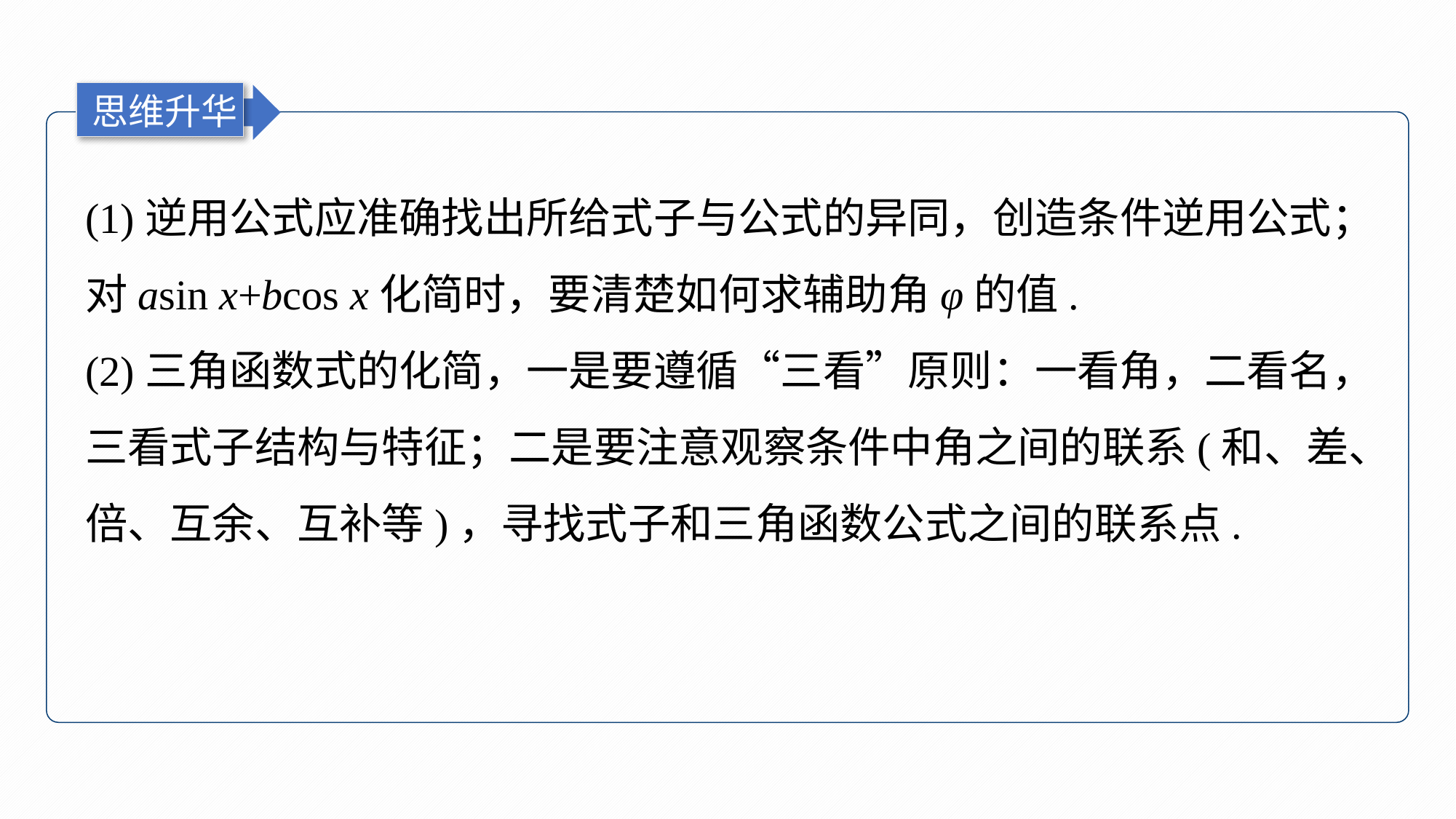

思维升华

(1)逆用公式应准确找出所给式子与公式的异同，创造条件逆用公式；对asin x+bcos x化简时，要清楚如何求辅助角φ的值.
(2)三角函数式的化简，一是要遵循“三看”原则：一看角，二看名，三看式子结构与特征；二是要注意观察条件中角之间的联系(和、差、倍、互余、互补等)，寻找式子和三角函数公式之间的联系点.